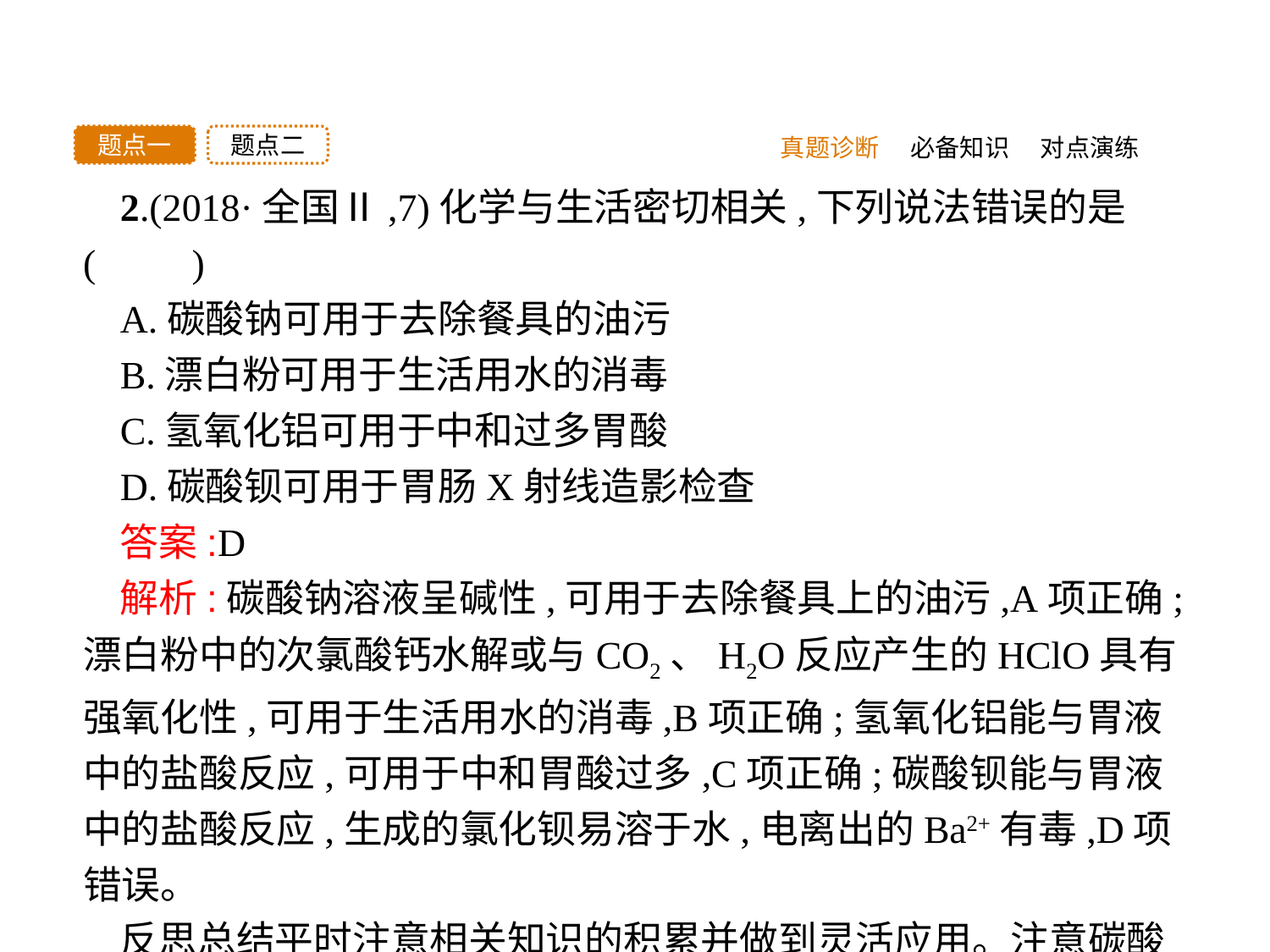

题点二
题点一
真题诊断
必备知识
对点演练
2.(2018·全国Ⅱ,7)化学与生活密切相关,下列说法错误的是(　　)
A.碳酸钠可用于去除餐具的油污
B.漂白粉可用于生活用水的消毒
C.氢氧化铝可用于中和过多胃酸
D.碳酸钡可用于胃肠X射线造影检查
答案:D
解析:碳酸钠溶液呈碱性,可用于去除餐具上的油污,A项正确;漂白粉中的次氯酸钙水解或与CO2、H2O反应产生的HClO具有强氧化性,可用于生活用水的消毒,B项正确;氢氧化铝能与胃液中的盐酸反应,可用于中和胃酸过多,C项正确;碳酸钡能与胃液中的盐酸反应,生成的氯化钡易溶于水,电离出的Ba2+有毒,D项错误。
反思总结平时注意相关知识的积累并做到灵活应用。注意碳酸钡与硫酸钡的性质差异。